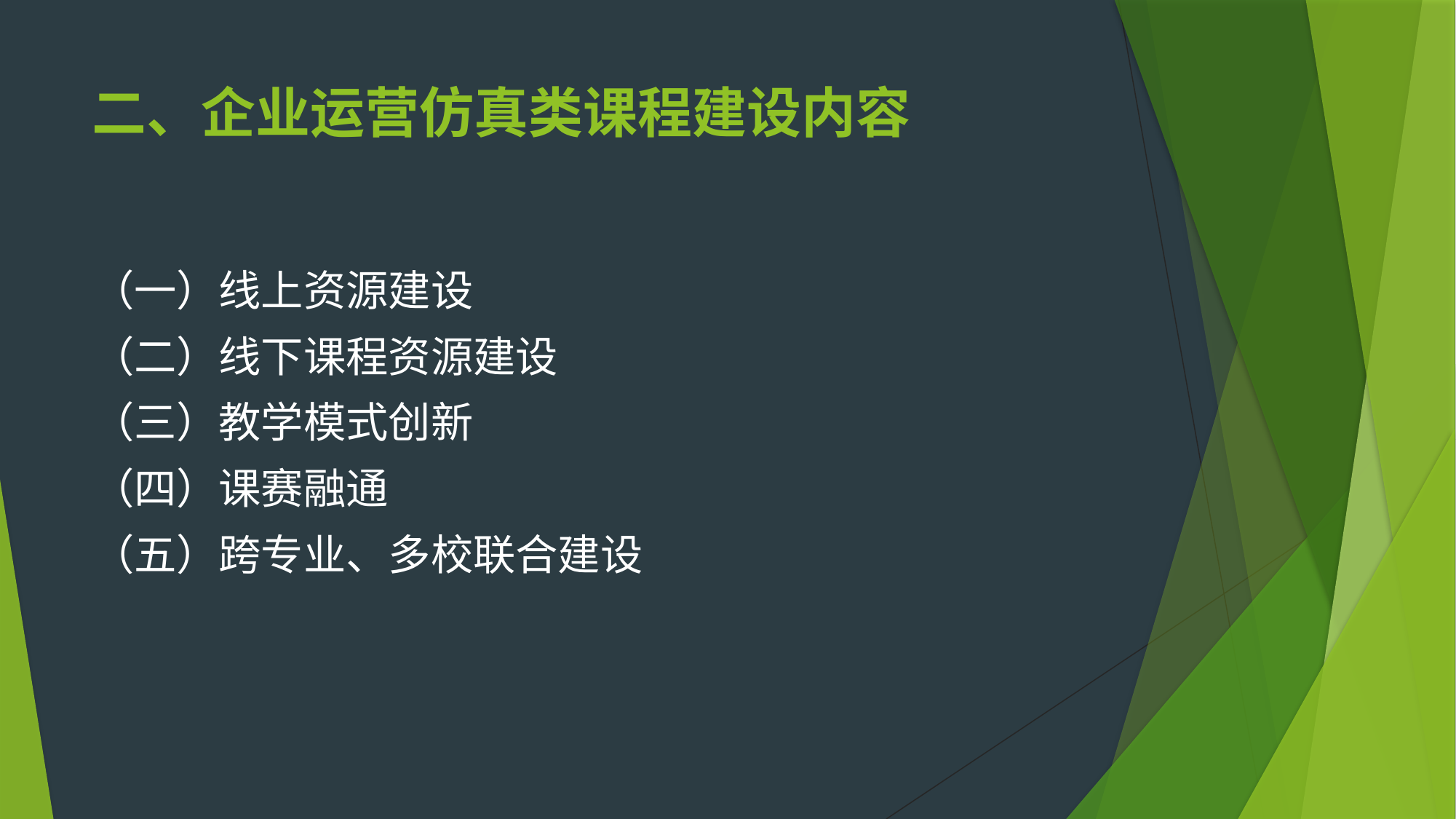

# 二、企业运营仿真类课程建设内容
（一）线上资源建设
（二）线下课程资源建设
（三）教学模式创新
（四）课赛融通
（五）跨专业、多校联合建设